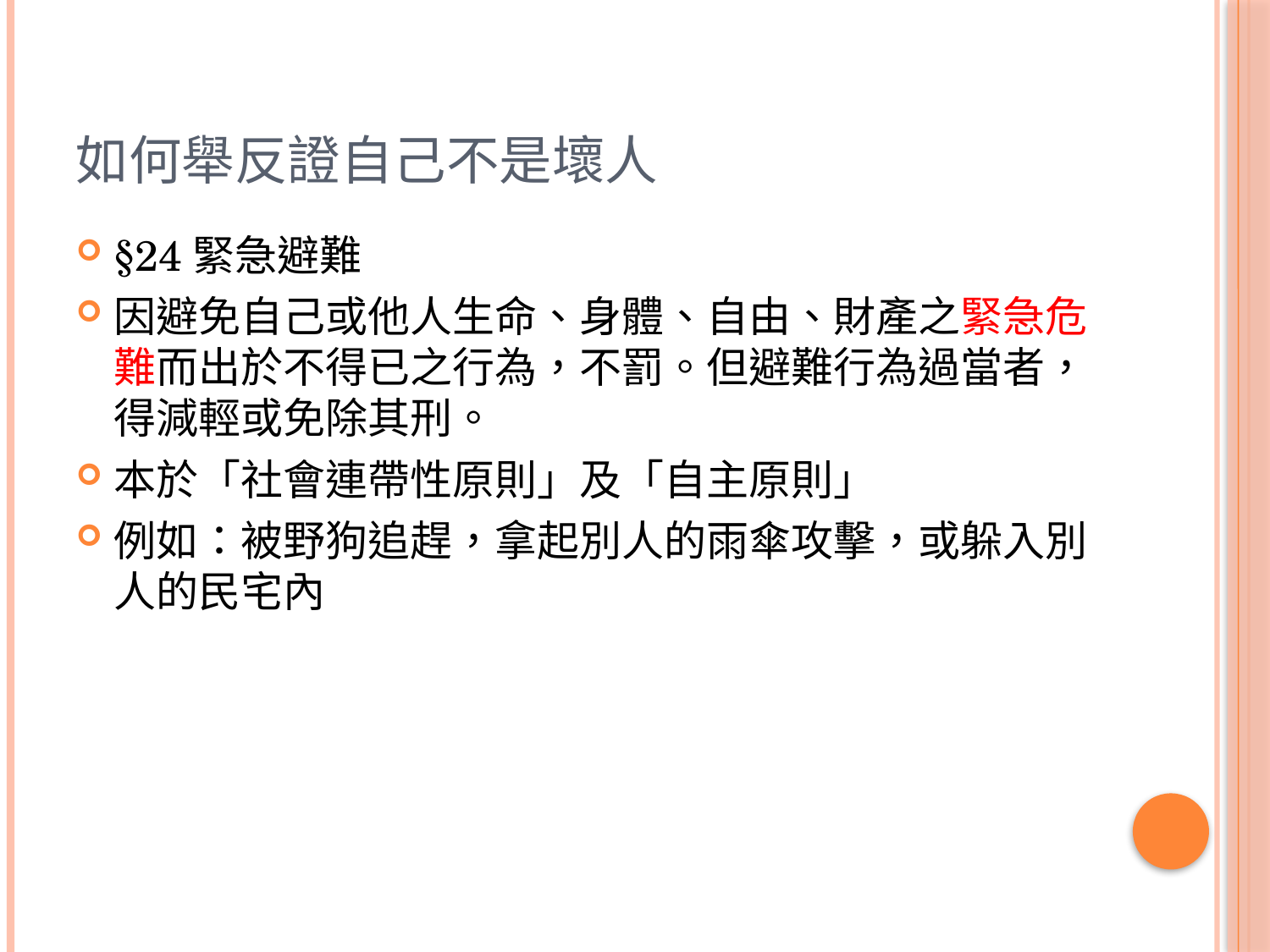

# 如何舉反證自己不是壞人
§24緊急避難
因避免自己或他人生命、身體、自由、財產之緊急危難而出於不得已之行為，不罰。但避難行為過當者，得減輕或免除其刑。
本於「社會連帶性原則」及「自主原則」
例如：被野狗追趕，拿起別人的雨傘攻擊，或躲入別人的民宅內